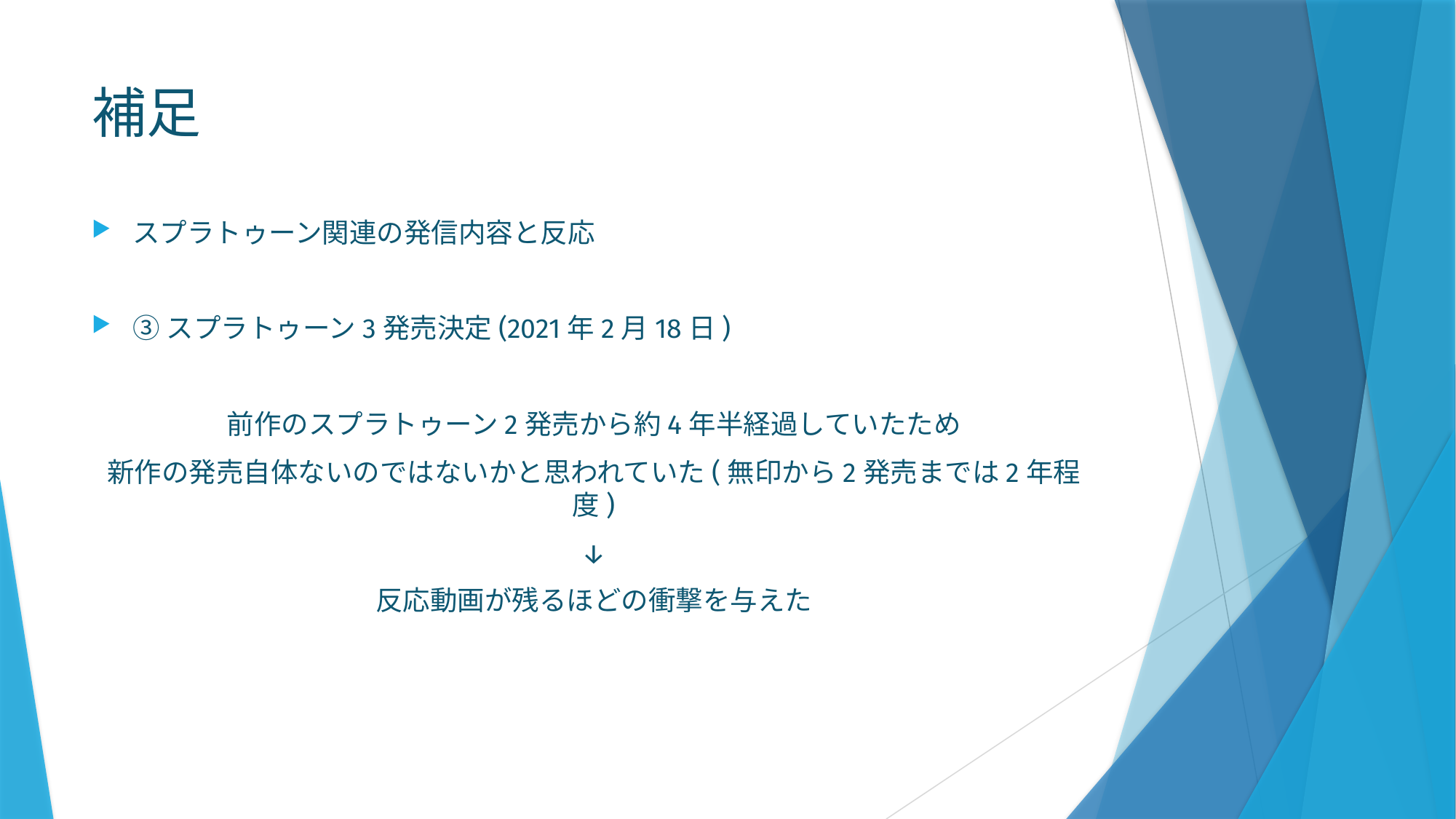

# 補足
スプラトゥーン関連の発信内容と反応

③スプラトゥーン3発売決定(2021年2月18日)

前作のスプラトゥーン2発売から約4年半経過していたため
新作の発売自体ないのではないかと思われていた(無印から2発売までは2年程度)
↓
反応動画が残るほどの衝撃を与えた